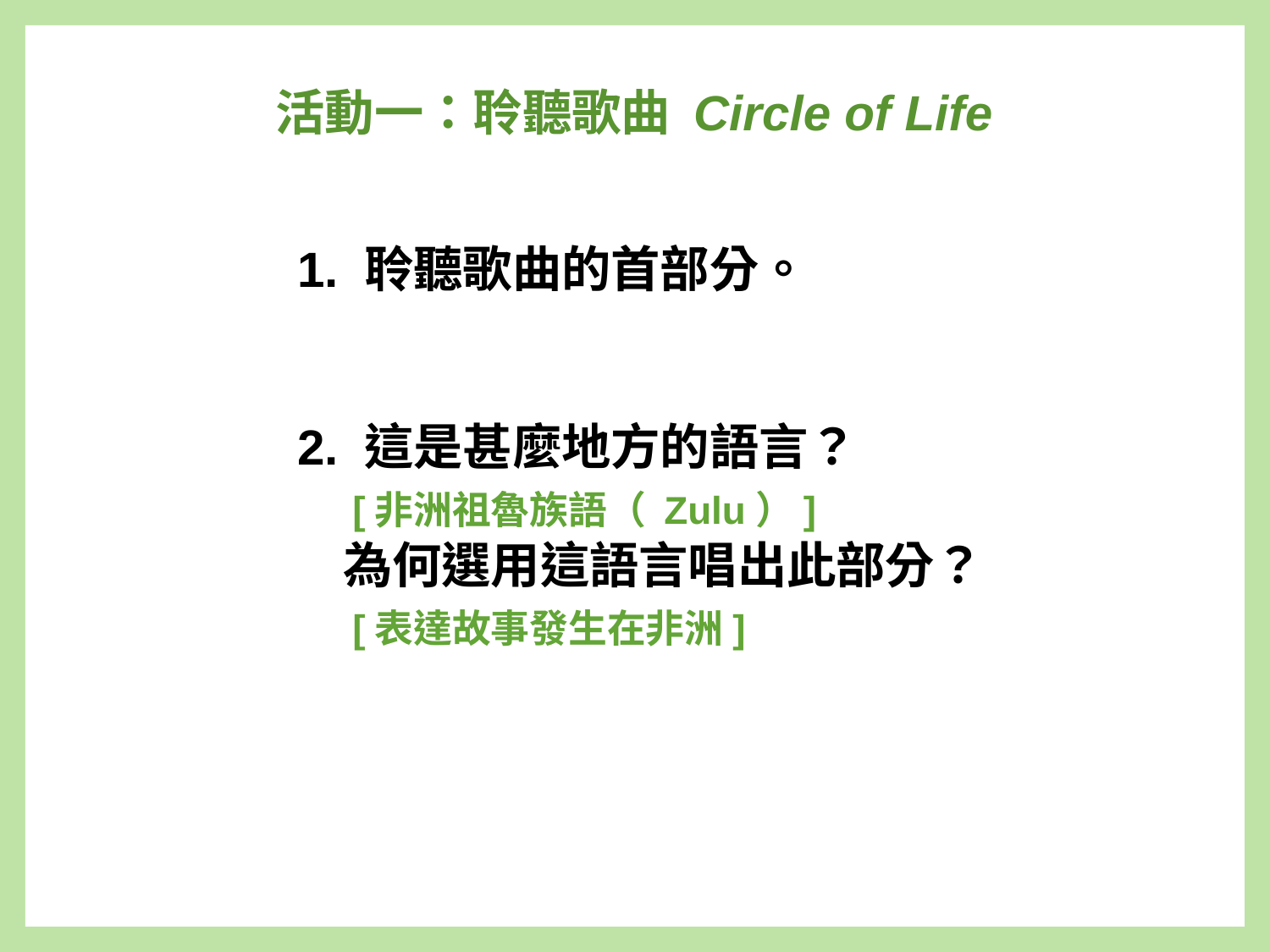

# 活動一：聆聽歌曲 Circle of Life
1. 聆聽歌曲的首部分。

2. 這是甚麼地方的語言？
    [非洲祖魯族語（ Zulu）]
   為何選用這語言唱出此部分？
    [表達故事發生在非洲]